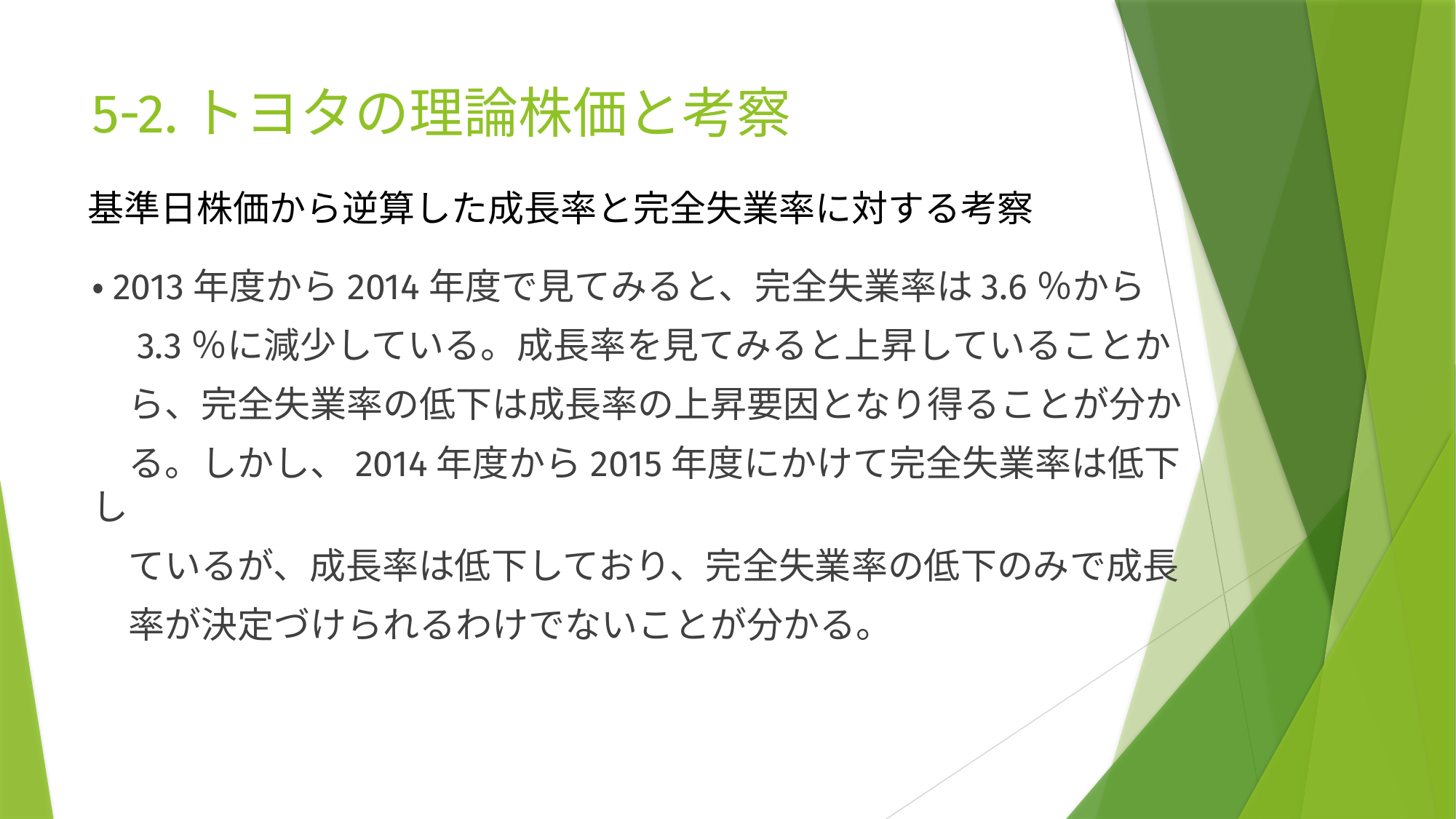

# 5-2.トヨタの理論株価と考察
基準日株価から逆算した成長率と完全失業率に対する考察
・2013年度から2014年度で見てみると、完全失業率は3.6％から
　3.3％に減少している。成長率を見てみると上昇していることか
　ら、完全失業率の低下は成長率の上昇要因となり得ることが分か
　る。しかし、2014年度から2015年度にかけて完全失業率は低下し
　ているが、成長率は低下しており、完全失業率の低下のみで成長
　率が決定づけられるわけでないことが分かる。